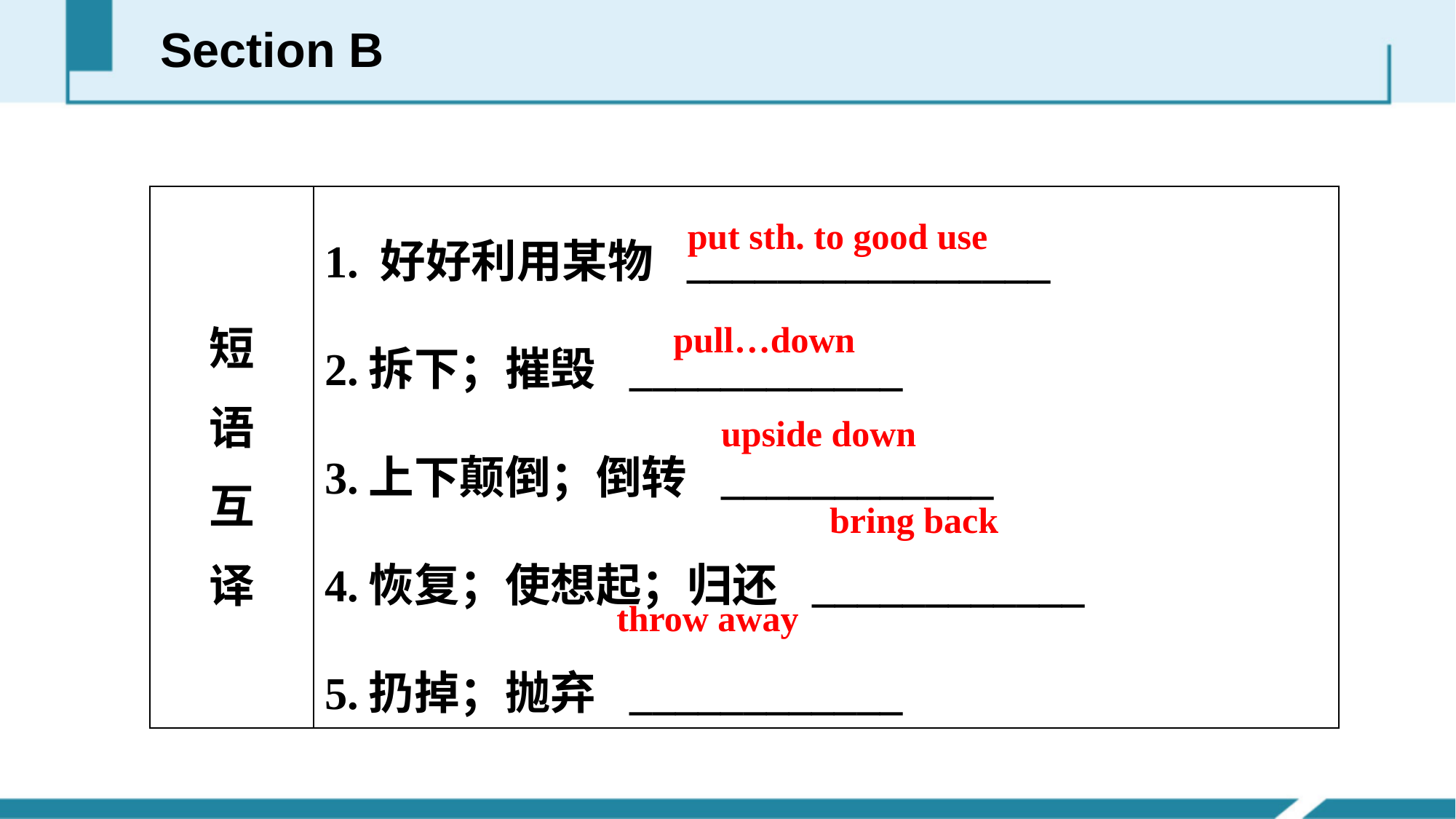

Section B
| 短 语 互 译 | 1. 好好利用某物 \_\_\_\_\_\_\_\_\_\_\_\_\_\_\_\_ 2.拆下；摧毁 \_\_\_\_\_\_\_\_\_\_\_\_ 3.上下颠倒；倒转 \_\_\_\_\_\_\_\_\_\_\_\_ 4.恢复；使想起；归还 \_\_\_\_\_\_\_\_\_\_\_\_ 5.扔掉；抛弃 \_\_\_\_\_\_\_\_\_\_\_\_ |
| --- | --- |
put sth. to good use
pull…down

upside down
bring back
throw away